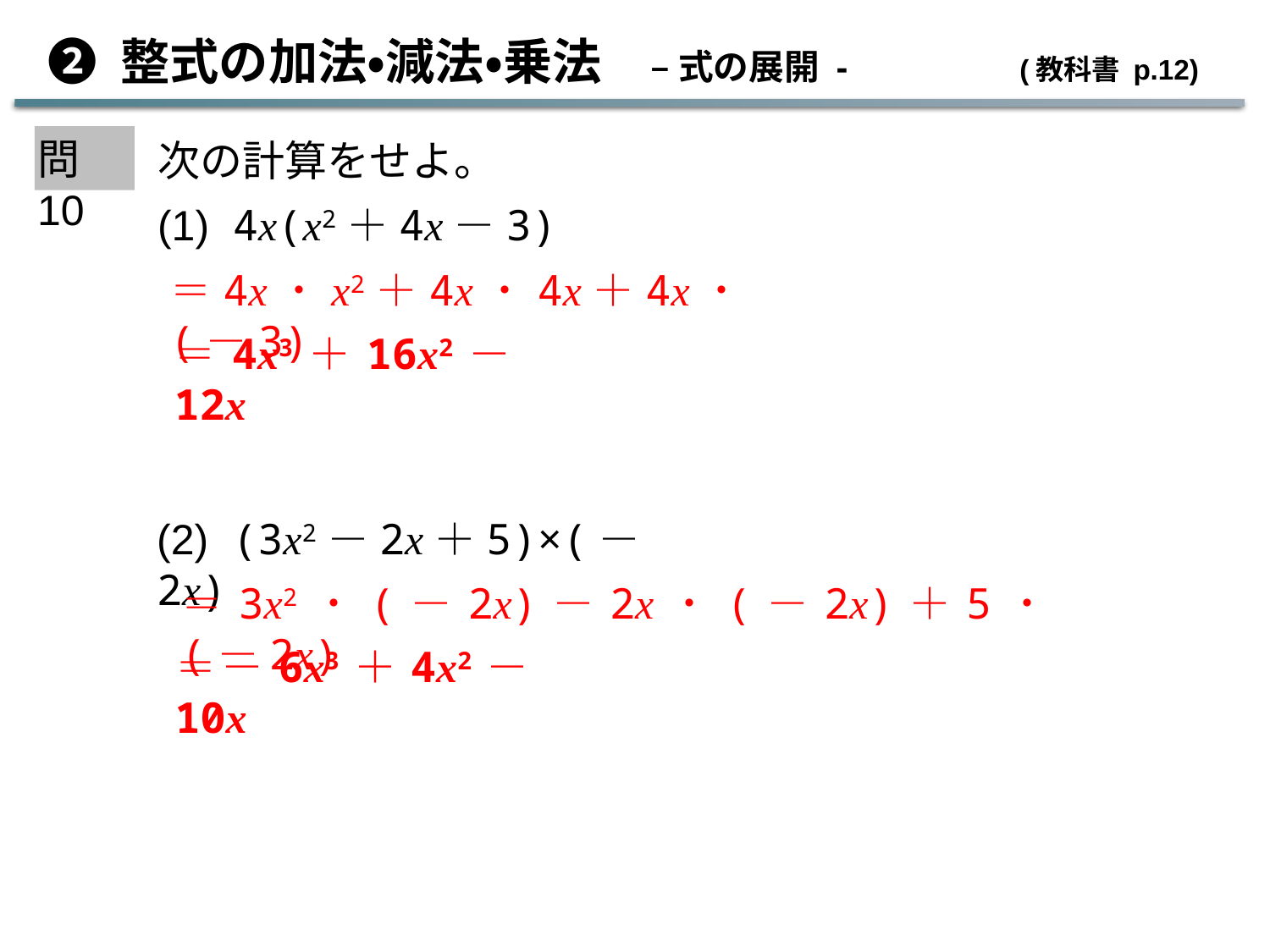

➋ 整式の加法・減法・乗法　– 式の展開 -	      (教科書 p.12)
問10

次の計算をせよ。
(1)  4x(x2＋4x－3)
＝4x・x2＋4x・4x＋4x・(－3)
＝4x3＋16x2－12x
(2)  (3x2－2x＋5)×(－2x)
＝3x2・(－2x)－2x・(－2x)＋5・(－2x)
＝－6x3＋4x2－10x